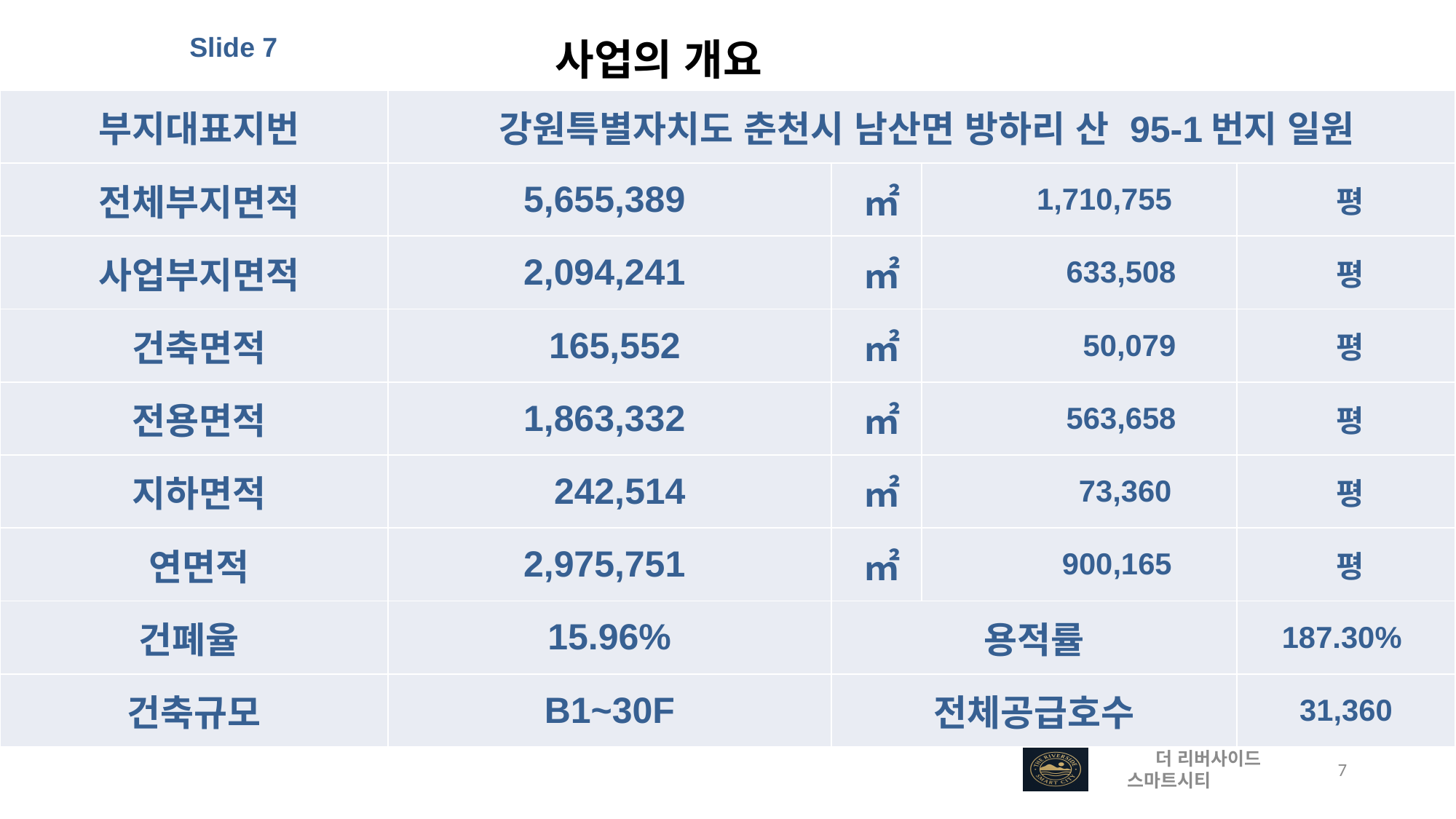

Slide 7
사업의 개요
| 부지대표지번 | 강원특별자치도 춘천시 남산면 방하리 산 95-1번지 일원 |  |  |  |
| --- | --- | --- | --- | --- |
| 전체부지면적 | 5,655,389 | ㎡ | 1,710,755 | 평 |
| 사업부지면적 | 2,094,241 | ㎡ | 633,508 | 평 |
| 건축면적 | 165,552 | ㎡ | 50,079 | 평 |
| 전용면적 | 1,863,332 | ㎡ | 563,658 | 평 |
| 지하면적 | 242,514 | ㎡ | 73,360 | 평 |
| 연면적 | 2,975,751 | ㎡ | 900,165 | 평 |
| 건폐율 | 15.96% | 용적률 |  | 187.30% |
| 건축규모 | B1~30F | 전체공급호수 |  | 31,360 |
             더 리버사이드 스마트시티
  7